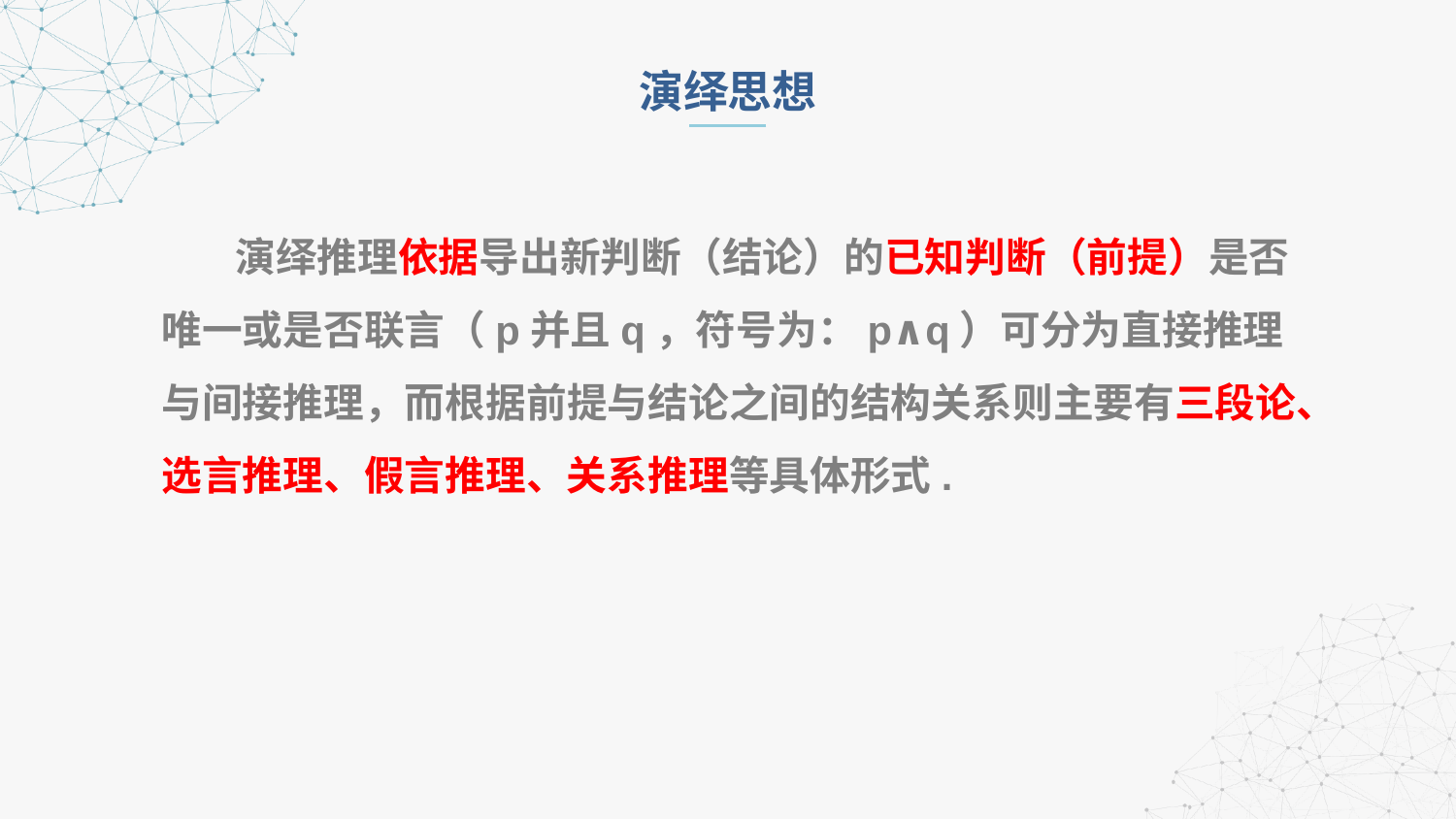

演绎思想
       演绎推理依据导出新判断（结论）的已知判断（前提）是否唯一或是否联言（p并且q，符号为：p∧q）可分为直接推理与间接推理，而根据前提与结论之间的结构关系则主要有三段论、选言推理、假言推理、关系推理等具体形式.